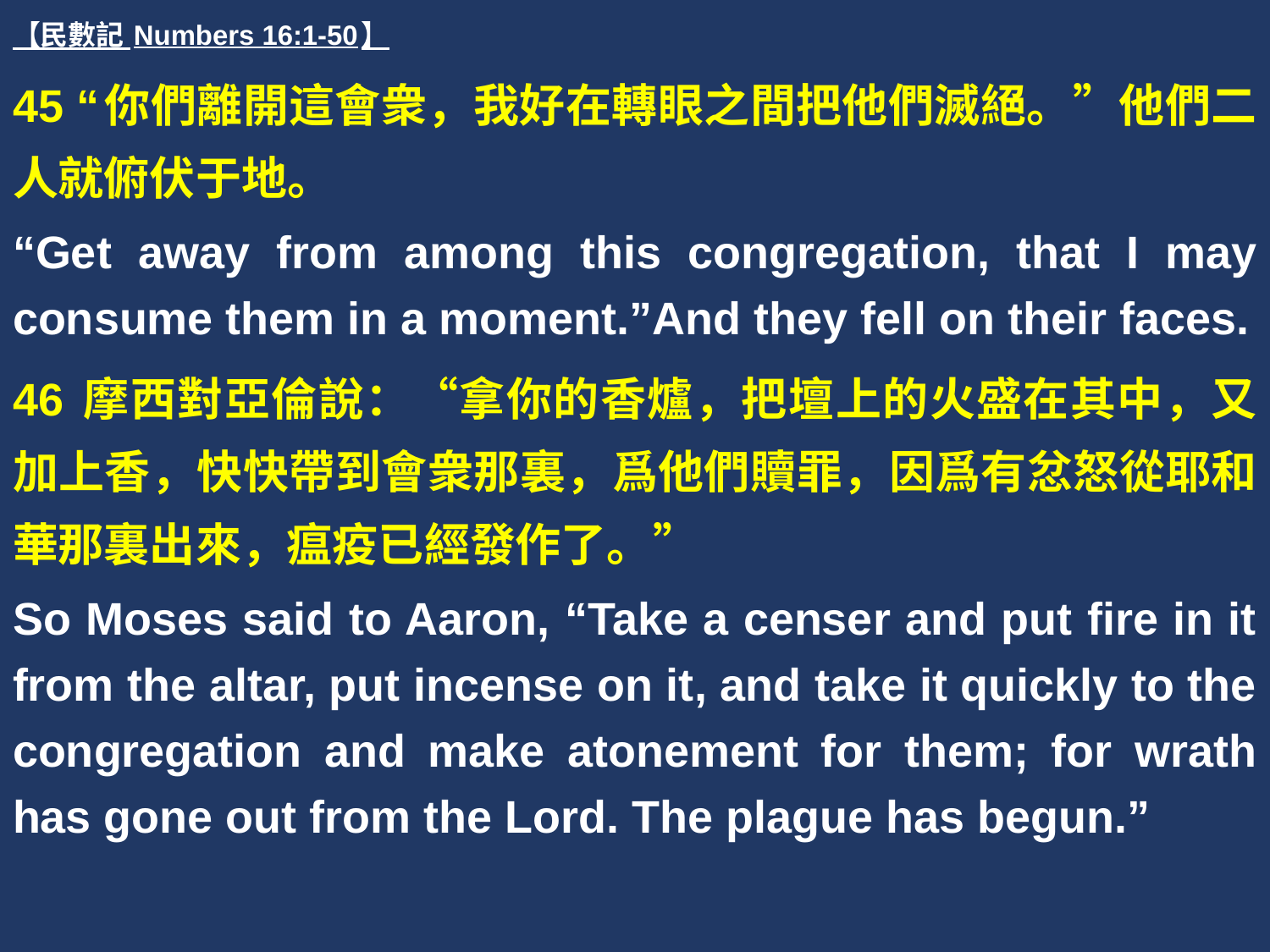

【民數記 Numbers 16:1-50】
45 “你們離開這會衆，我好在轉眼之間把他們滅絕。”他們二人就俯伏于地。
“Get away from among this congregation, that I may consume them in a moment.”And they fell on their faces.
46 摩西對亞倫說：“拿你的香爐，把壇上的火盛在其中，又加上香，快快帶到會衆那裏，爲他們贖罪，因爲有忿怒從耶和華那裏出來，瘟疫已經發作了。”
So Moses said to Aaron, “Take a censer and put fire in it from the altar, put incense on it, and take it quickly to the congregation and make atonement for them; for wrath has gone out from the Lord. The plague has begun.”